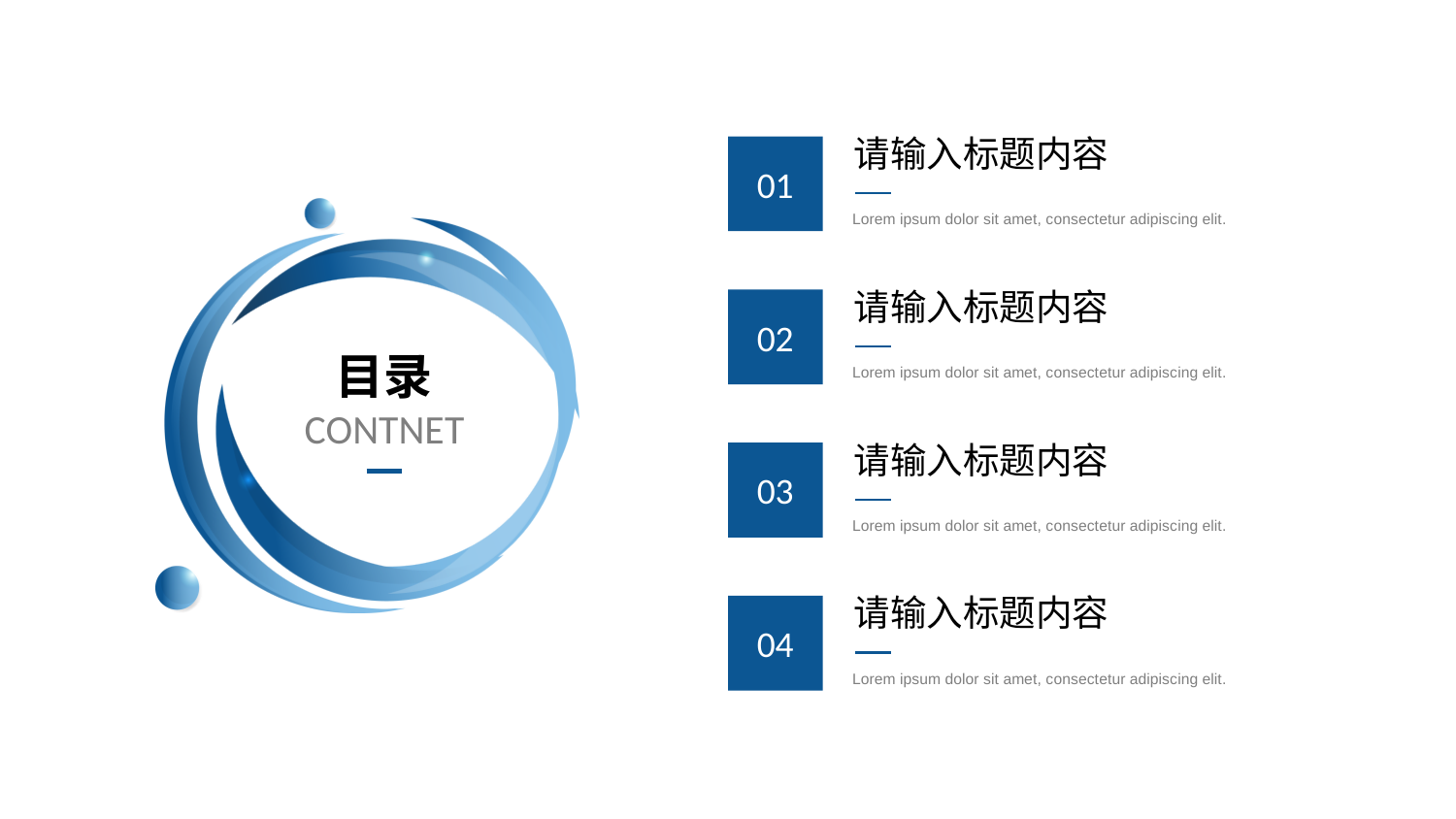

请输入标题内容
01
Lorem ipsum dolor sit amet, consectetur adipiscing elit.
请输入标题内容
02
目录
CONTNET
Lorem ipsum dolor sit amet, consectetur adipiscing elit.
CONTNET
请输入标题内容
03
Lorem ipsum dolor sit amet, consectetur adipiscing elit.
请输入标题内容
04
Lorem ipsum dolor sit amet, consectetur adipiscing elit.